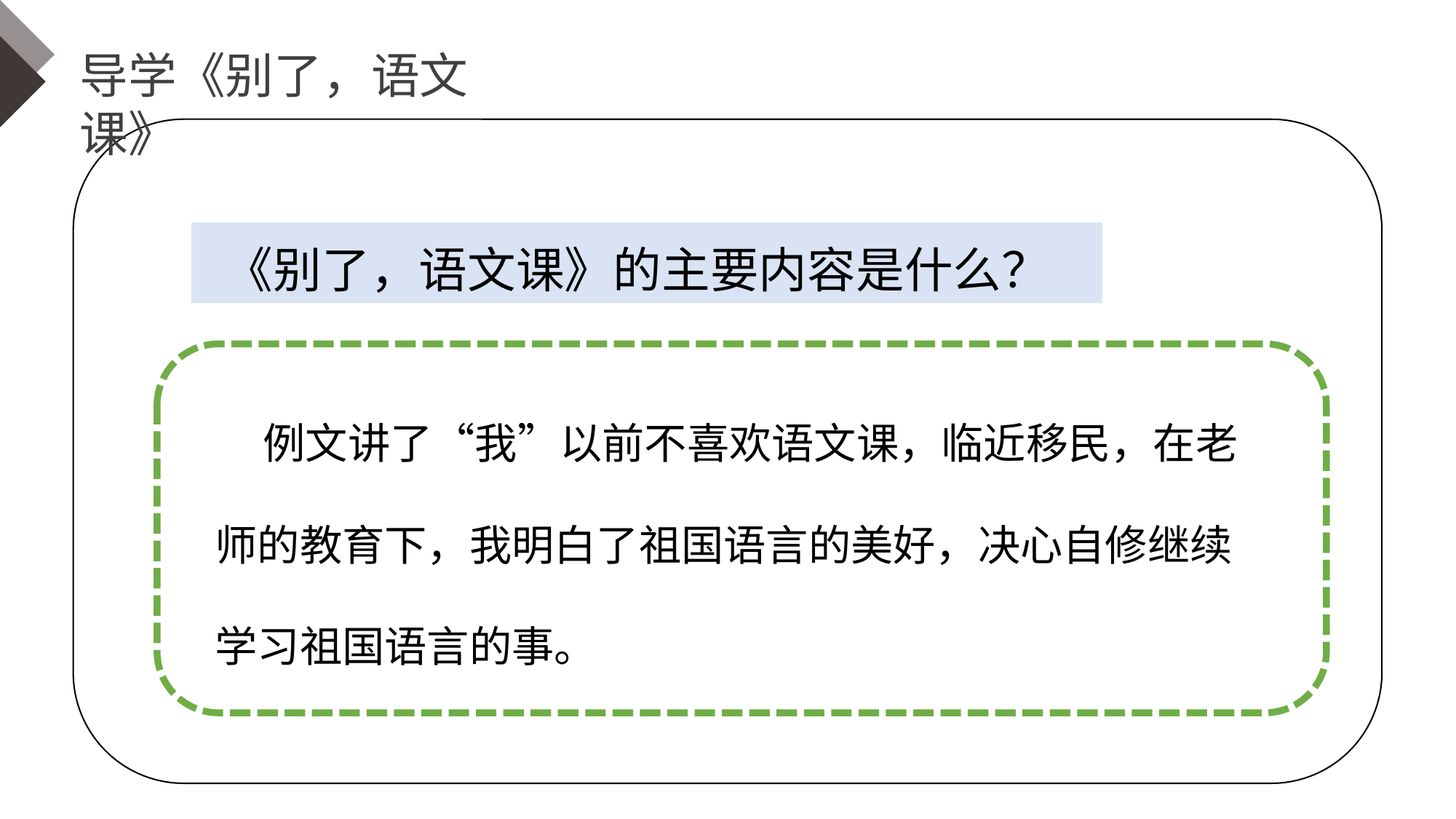

导学《别了，语文课》
 《别了，语文课》的主要内容是什么？

    例文讲了“我”以前不喜欢语文课，临近移民，在老师的教育下，我明白了祖国语言的美好，决心自修继续学习祖国语言的事。